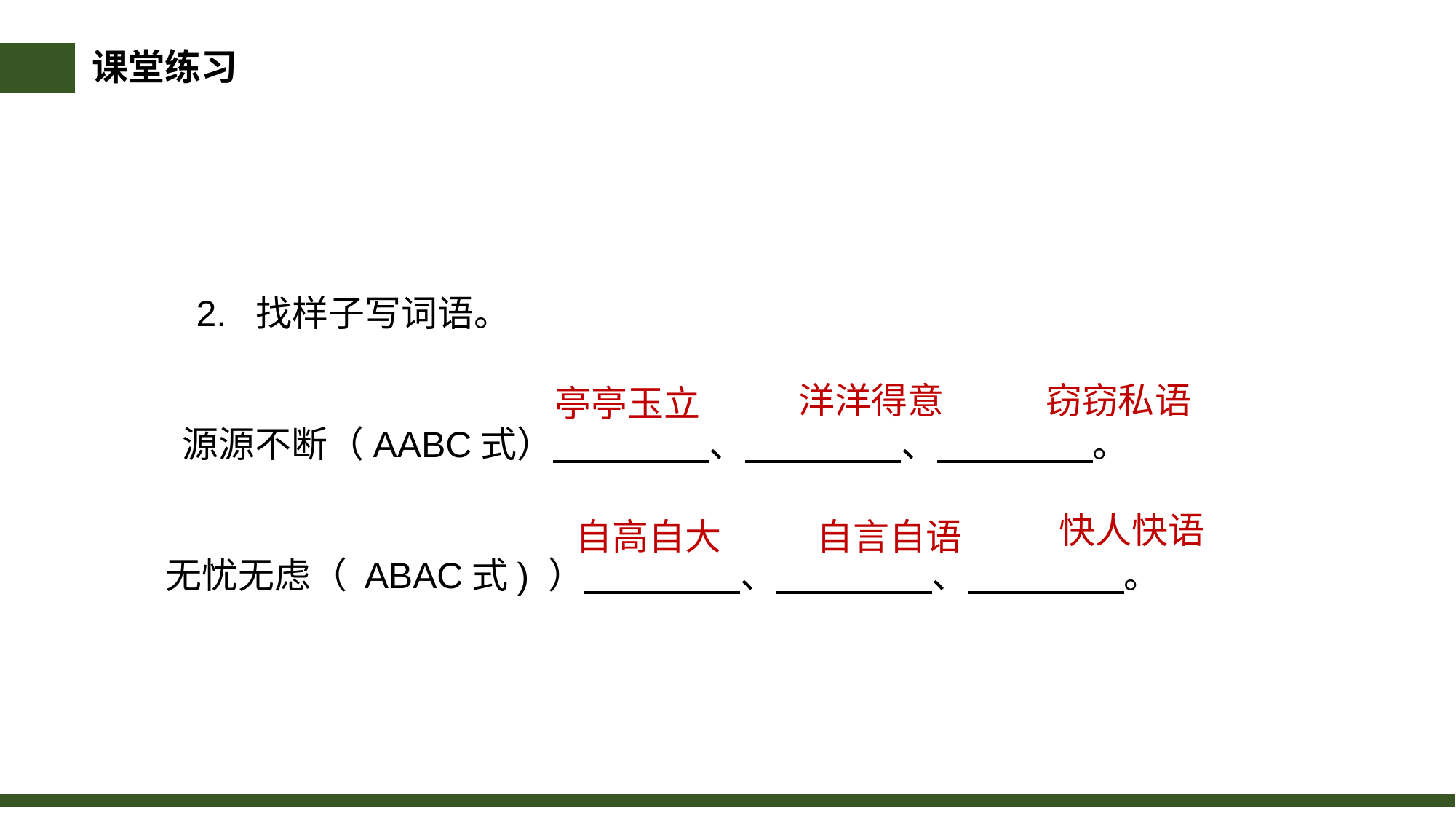

课堂练习
   2.  找样子写词语。
 源源不断（AABC式）                   、                   、                   。
无忧无虑（ ABAC式) ）                   、                   、                   。
窃窃私语
洋洋得意
亭亭玉立
快人快语
自高自大
自言自语